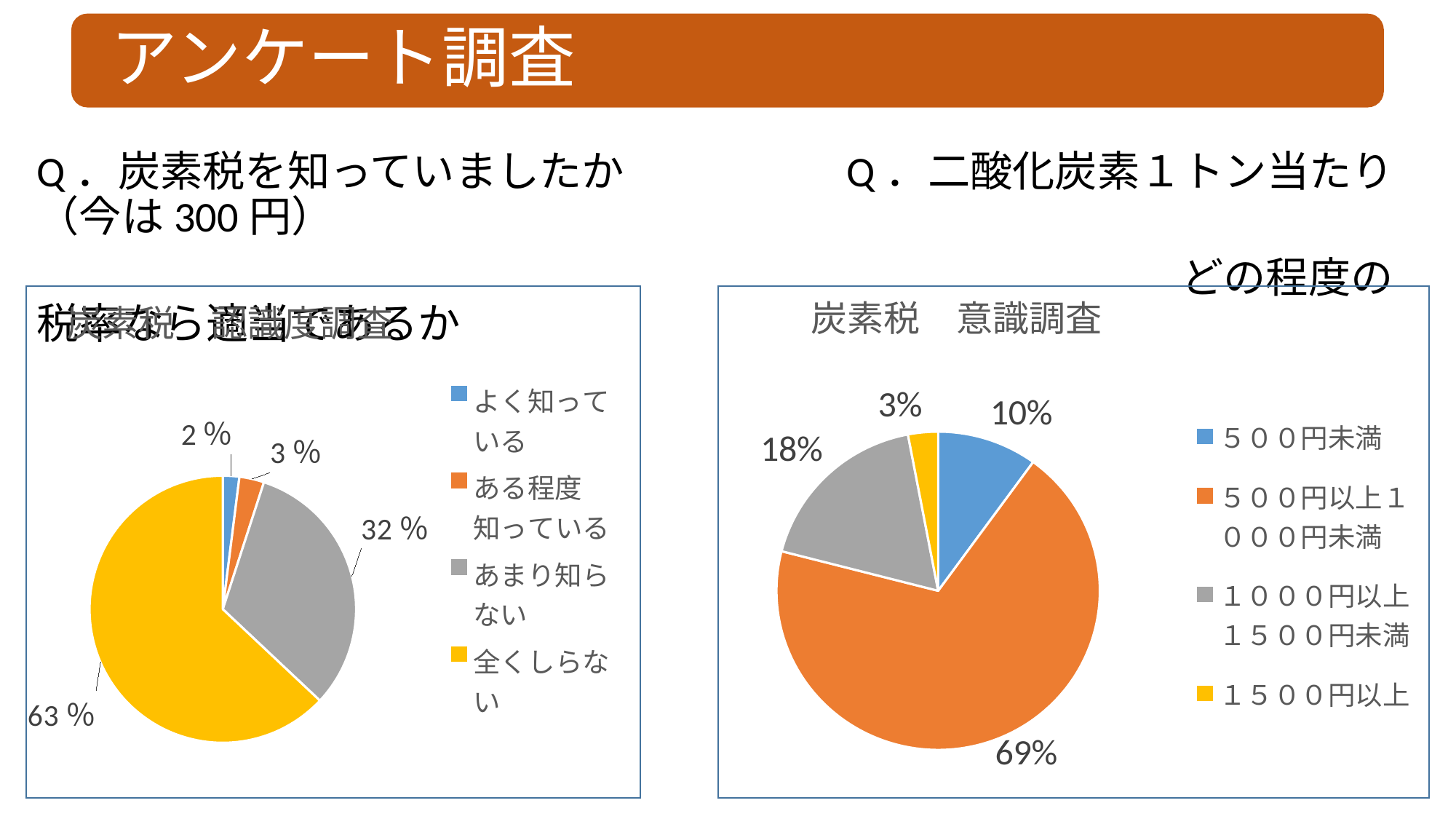

# アンケート調査
Q．炭素税を知っていましたか　　　　　Q．二酸化炭素１トン当たり（今は300円）
　　　　　　　　　　　　　　　　　　　　　　　　　　　どの程度の税率なら適当であるか

### Chart: 炭素税　認識度調査

| Category |  |
|---|---|
| よく知っている | 2.0 |
| ある程度知っている | 3.0 |
| あまり知らない | 32.0 |
| 全くしらない | 63.0 |

### Chart: 炭素税　意識調査

| Category |  |
|---|---|
| ５００円未満 | 0.1 |
| ５００円以上１０００円未満 | 0.69 |
| １０００円以上１５００円未満 | 0.18 |
| １５００円以上 | 0.03 |